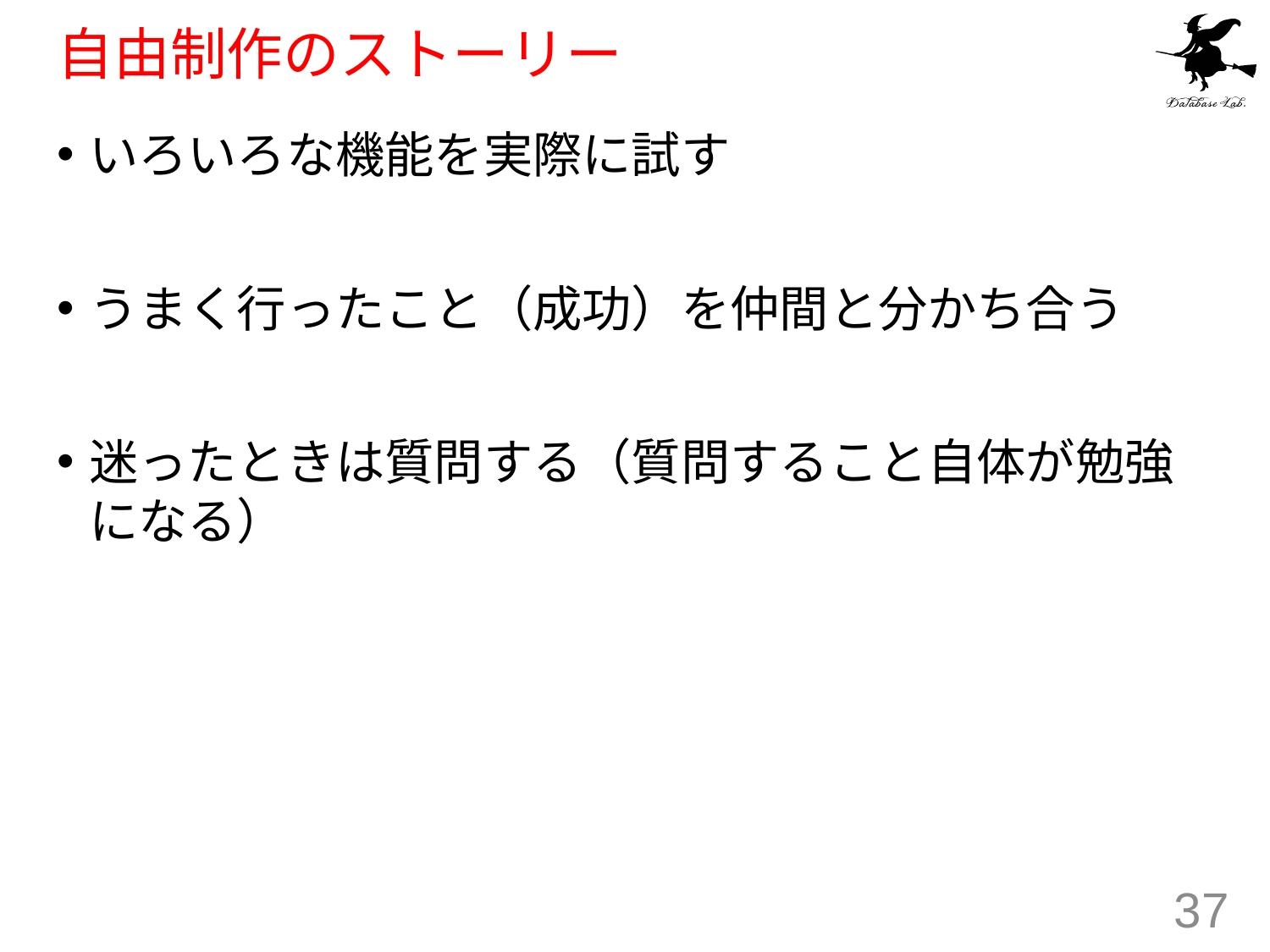

# 自由制作のストーリー
いろいろな機能を実際に試す

うまく行ったこと（成功）を仲間と分かち合う

迷ったときは質問する（質問すること自体が勉強になる）
37